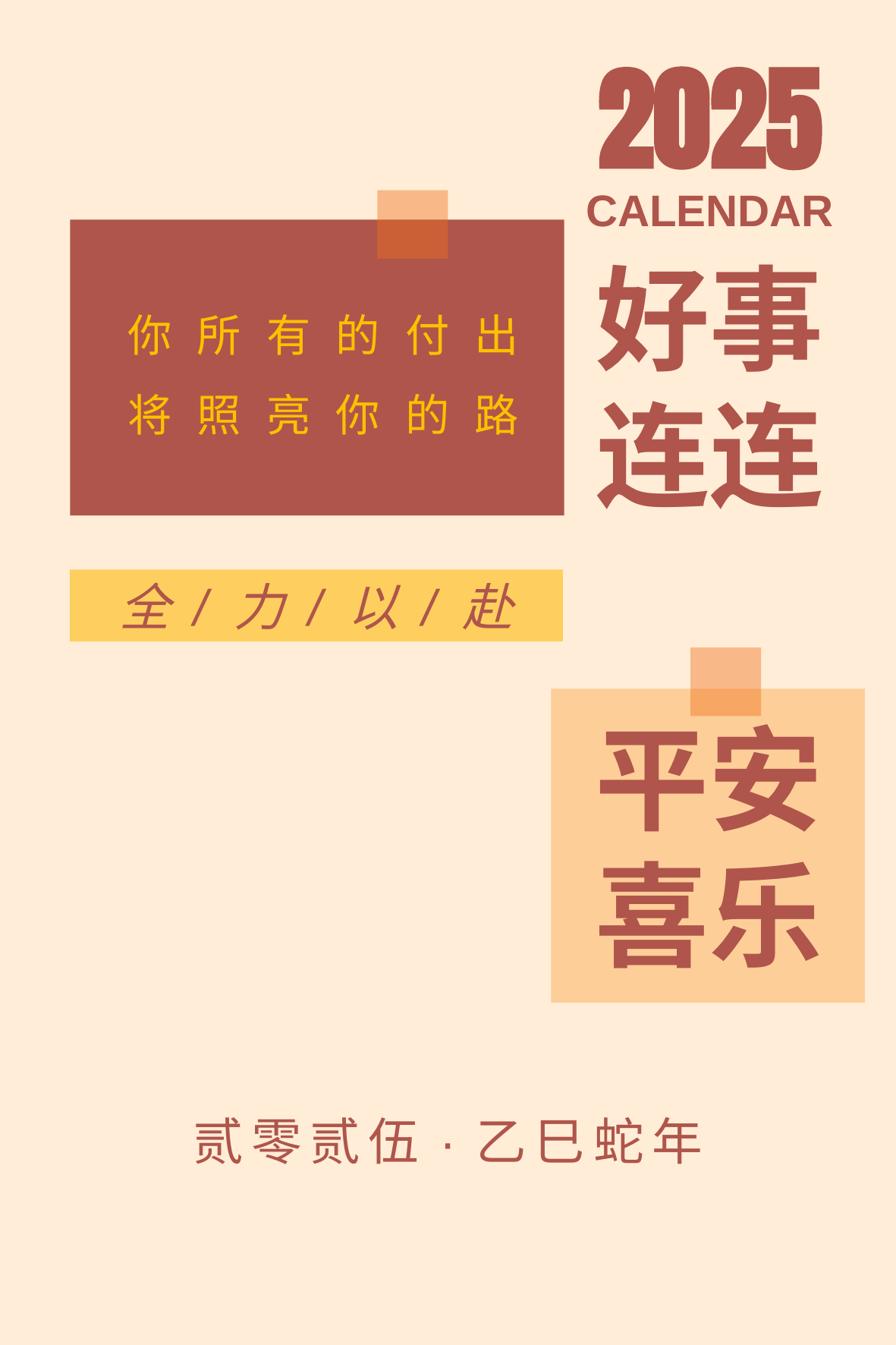

2025
CALENDAR

好事
连连
你所有的付出
将照亮你的路
全 / 力 / 以 / 赴

平安喜乐
贰零贰伍·乙巳蛇年